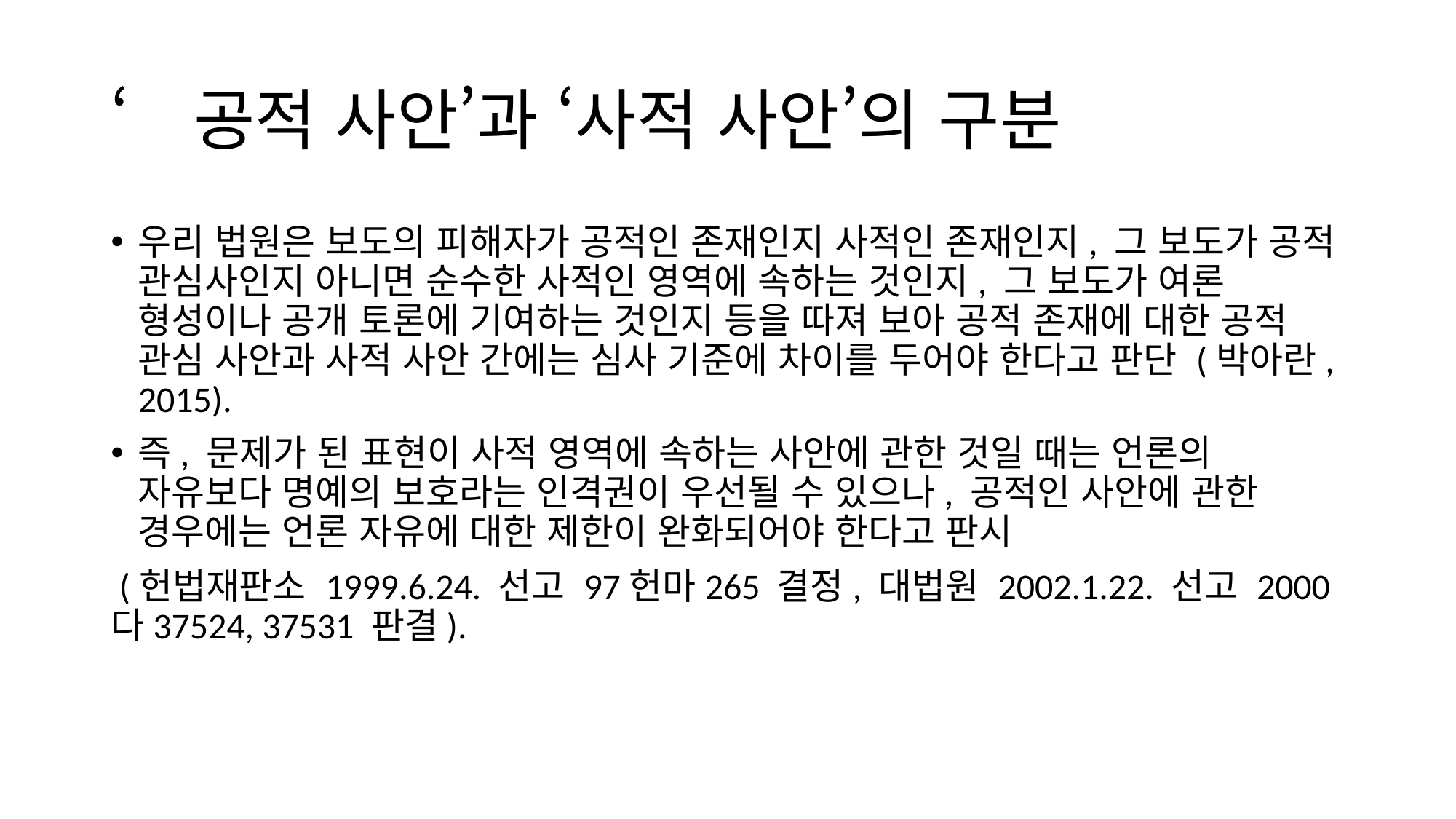

# ‘공적 사안’과 ‘사적 사안’의 구분
우리 법원은 보도의 피해자가 공적인 존재인지 사적인 존재인지, 그 보도가 공적 관심사인지 아니면 순수한 사적인 영역에 속하는 것인지, 그 보도가 여론 형성이나 공개 토론에 기여하는 것인지 등을 따져 보아 공적 존재에 대한 공적 관심 사안과 사적 사안 간에는 심사 기준에 차이를 두어야 한다고 판단 (박아란, 2015).
즉, 문제가 된 표현이 사적 영역에 속하는 사안에 관한 것일 때는 언론의 자유보다 명예의 보호라는 인격권이 우선될 수 있으나, 공적인 사안에 관한 경우에는 언론 자유에 대한 제한이 완화되어야 한다고 판시
 (헌법재판소 1999.6.24. 선고 97헌마265 결정, 대법원 2002.1.22. 선고 2000다37524, 37531 판결).